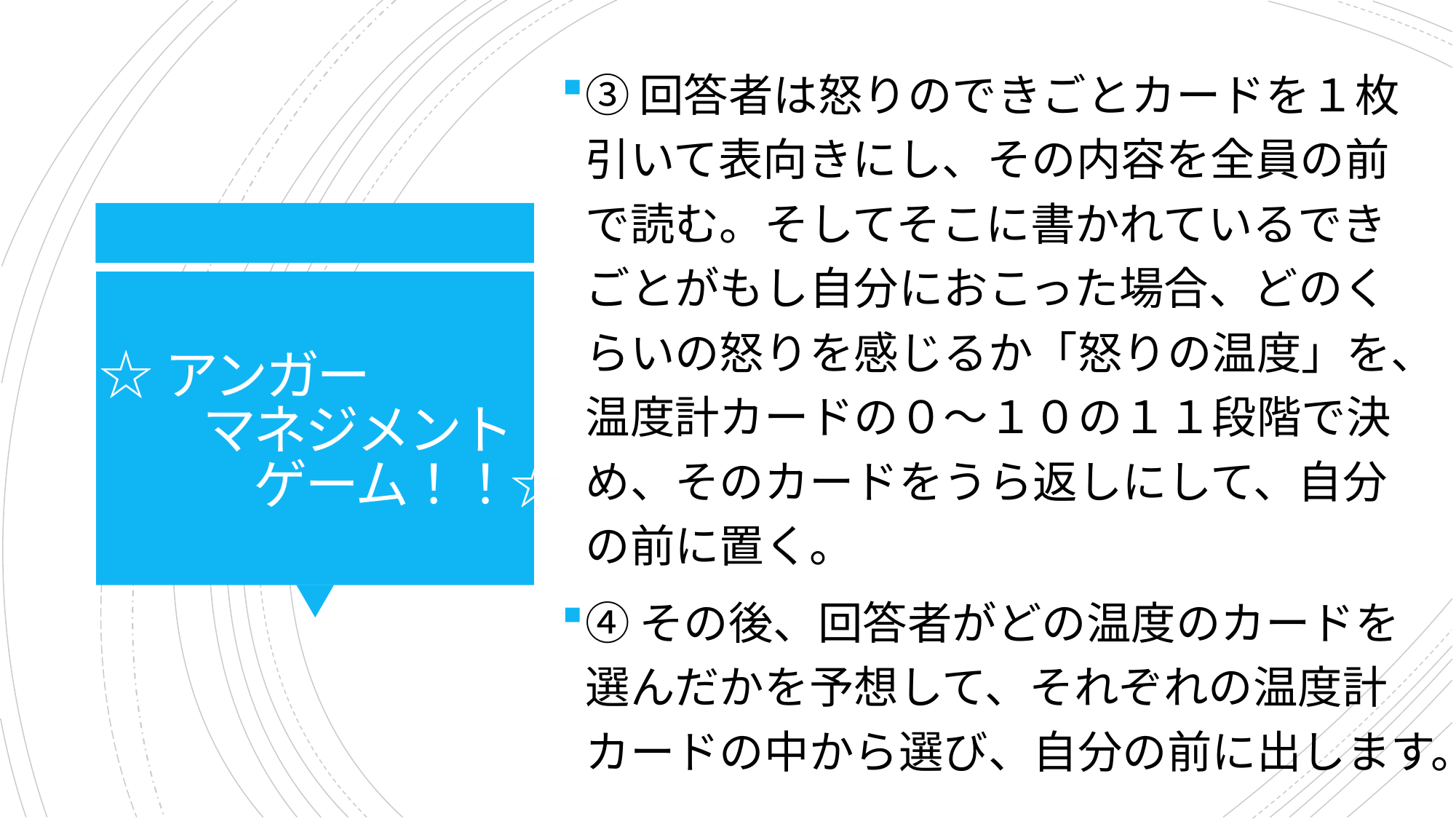

③回答者は怒りのできごとカードを１枚引いて表向きにし、その内容を全員の前で読む。そしてそこに書かれているできごとがもし自分におこった場合、どのくらいの怒りを感じるか「怒りの温度」を、温度計カードの０～１０の１１段階で決め、そのカードをうら返しにして、自分の前に置く。
④その後、回答者がどの温度のカードを選んだかを予想して、それぞれの温度計カードの中から選び、自分の前に出します。
# ☆アンガー 　　マネジメント 　　　ゲーム！！☆